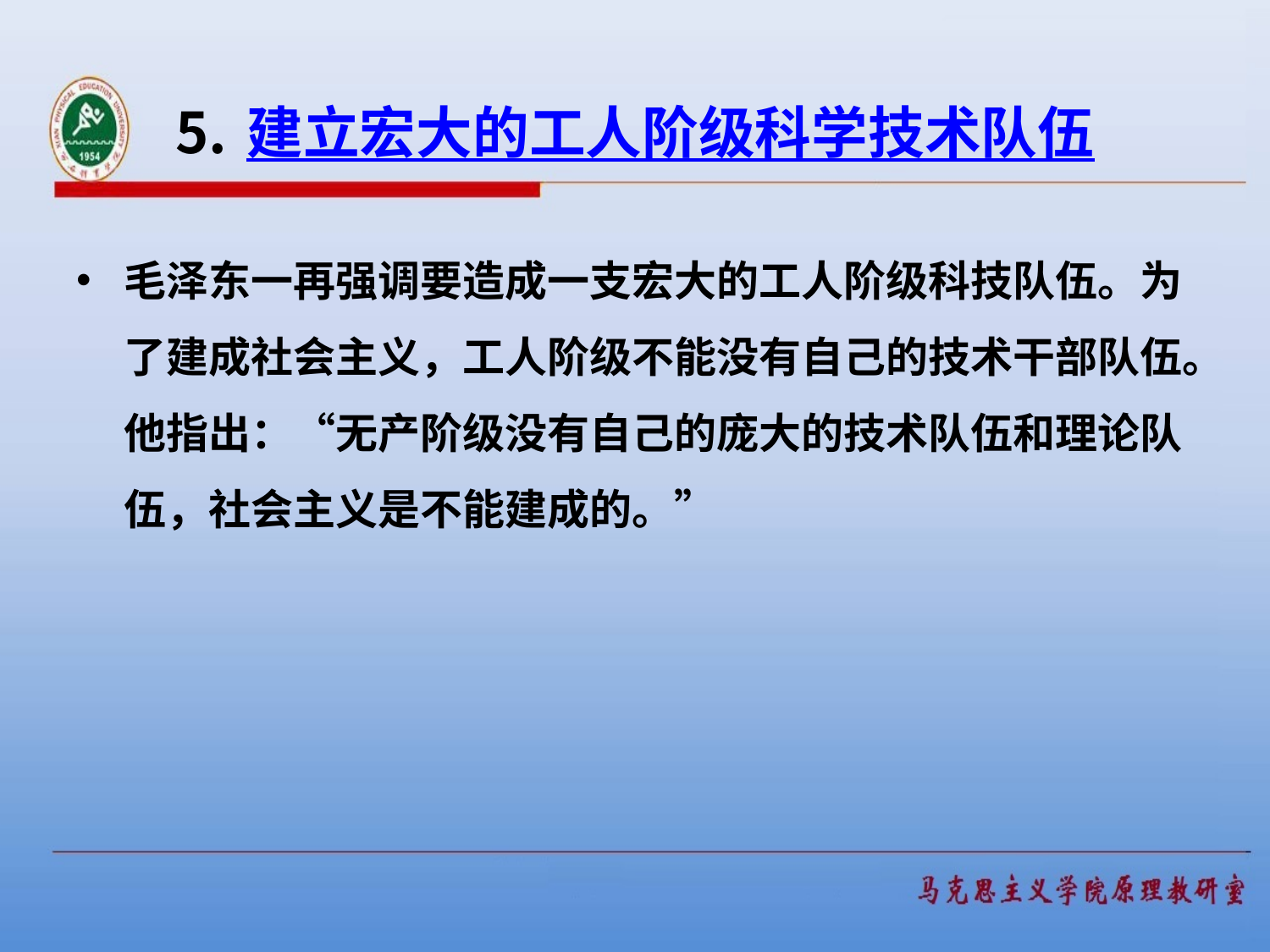

# 建立宏大的工人阶级科学技术队伍
毛泽东一再强调要造成一支宏大的工人阶级科技队伍。为了建成社会主义，工人阶级不能没有自己的技术干部队伍。他指出：“无产阶级没有自己的庞大的技术队伍和理论队伍，社会主义是不能建成的。”